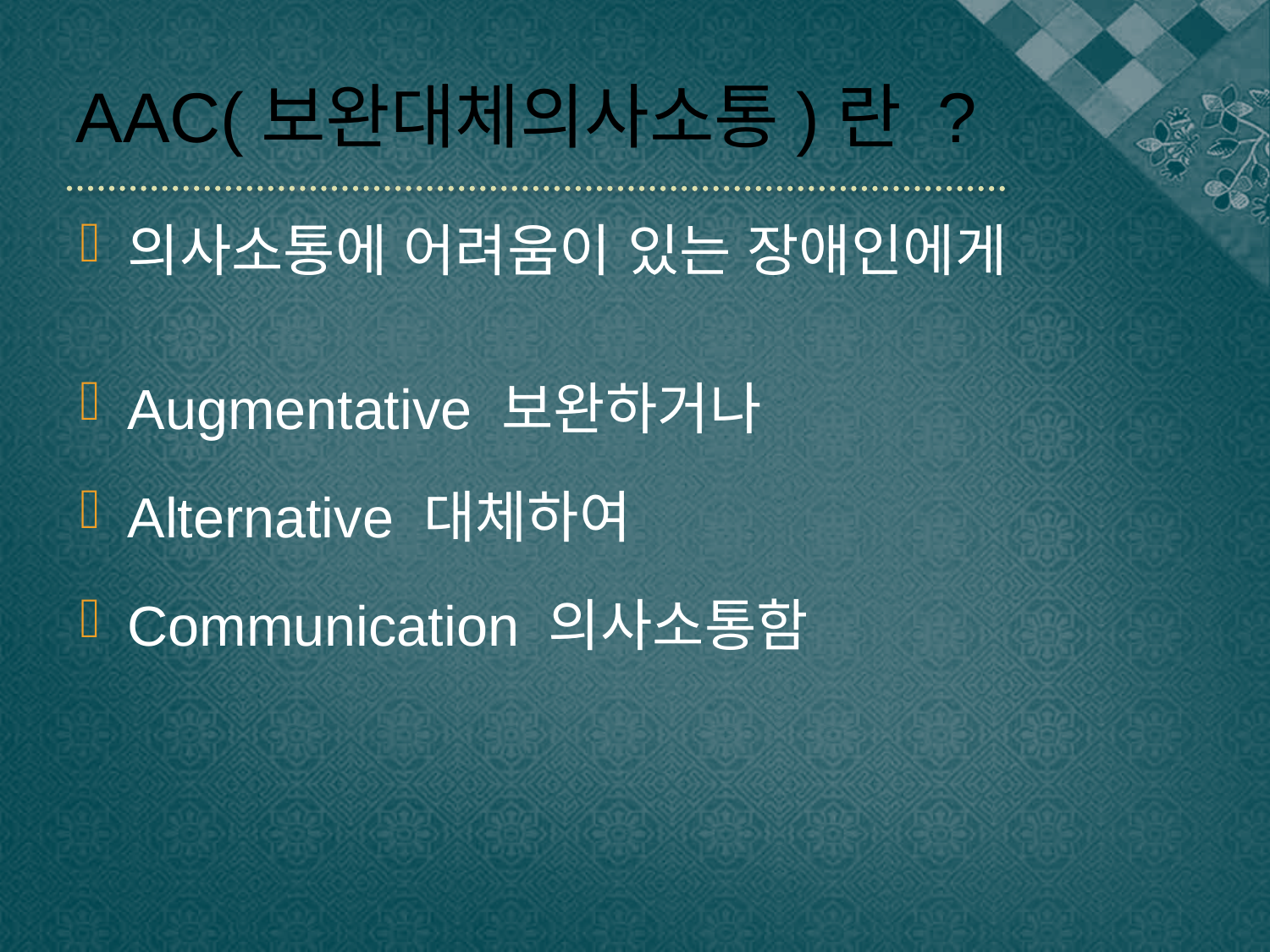

# AAC(보완대체의사소통)란 ?
의사소통에 어려움이 있는 장애인에게

Augmentative 보완하거나

Alternative 대체하여

Communication 의사소통함